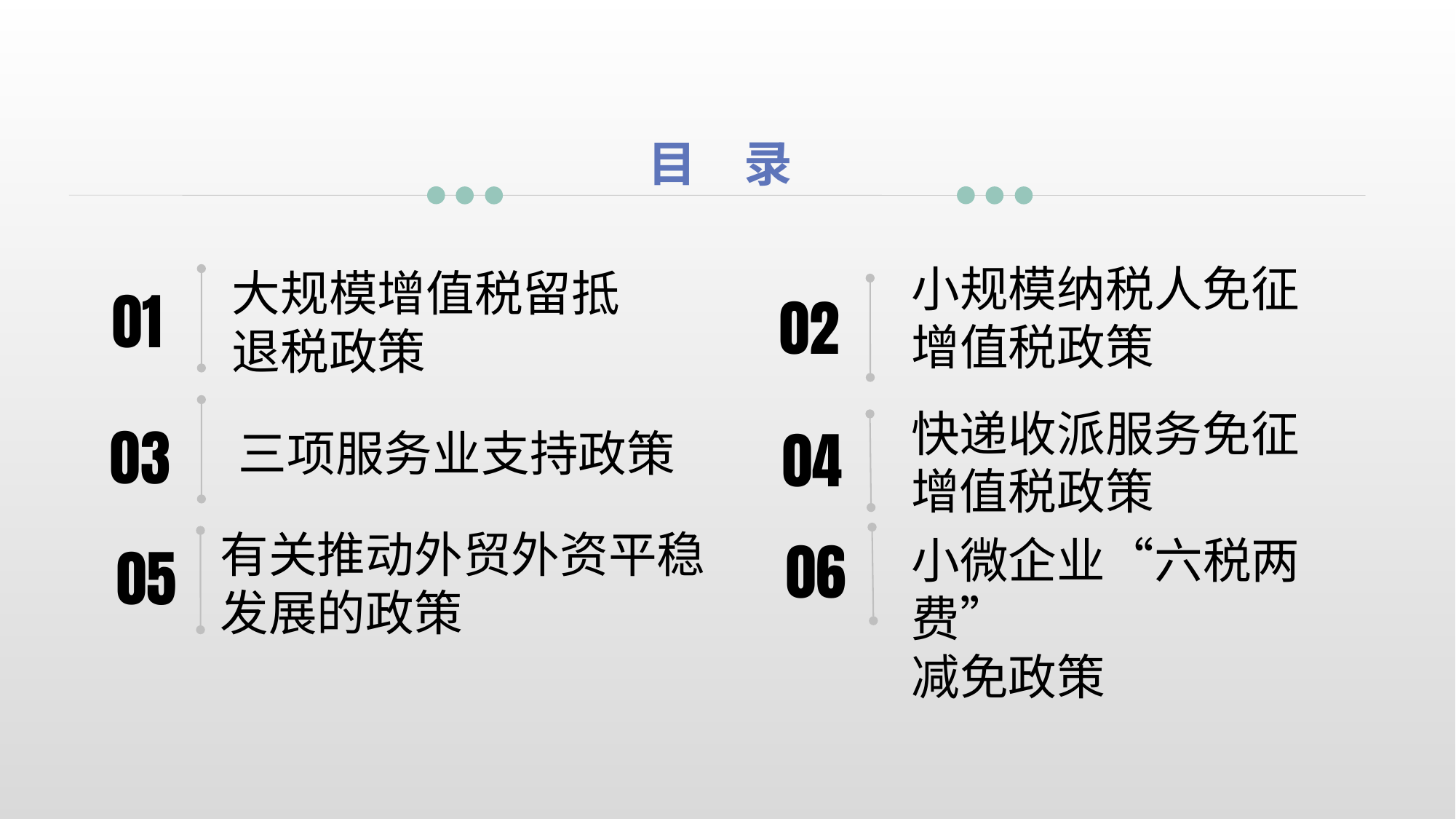

目   录

小规模纳税人免征
增值税政策
大规模增值税留抵
退税政策

01

02
快递收派服务免征
增值税政策

03
04
三项服务业支持政策

有关推动外贸外资平稳
发展的政策
06
小微企业“六税两费”
减免政策
05